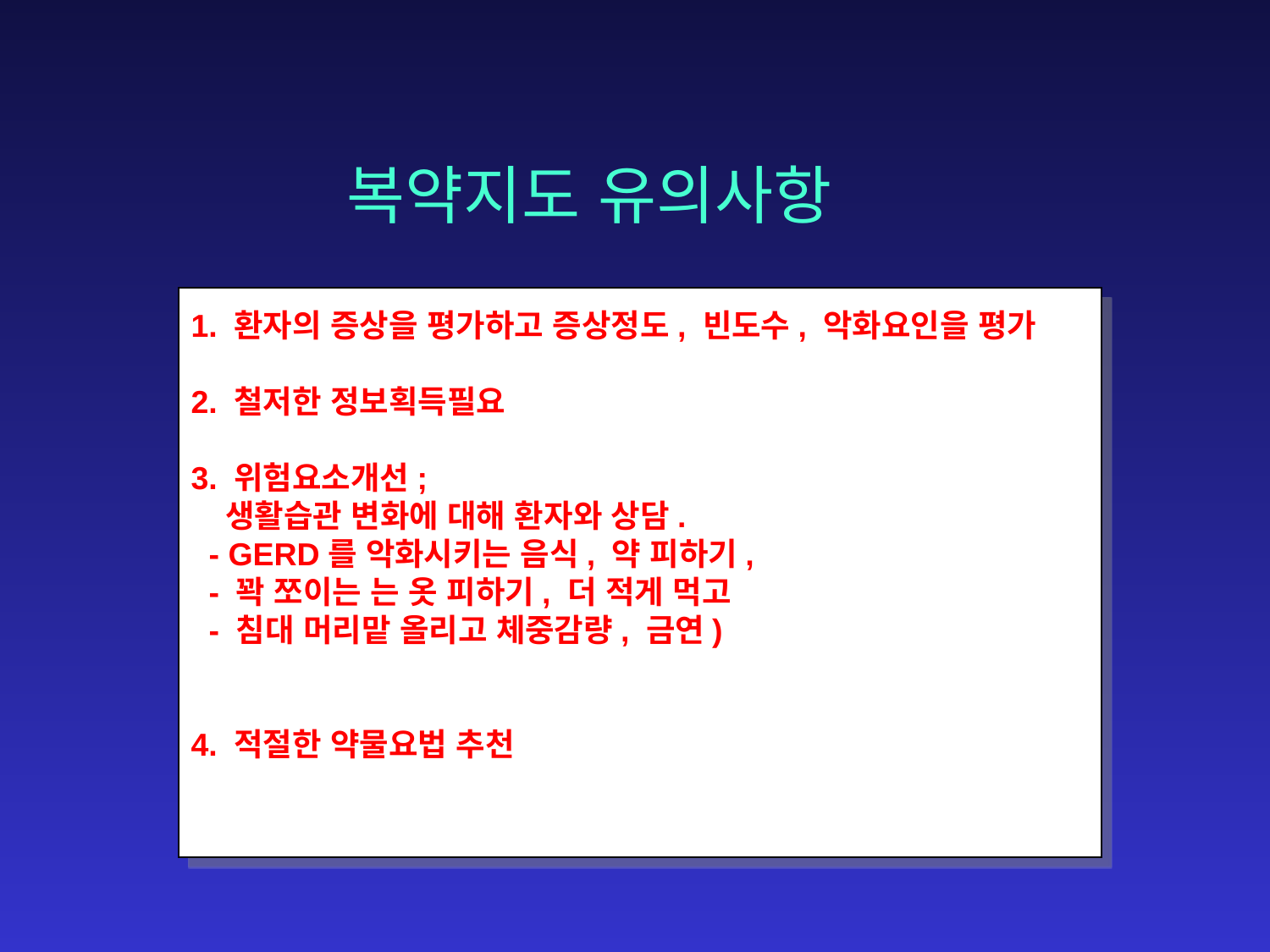

복약지도 유의사항
1. 환자의 증상을 평가하고 증상정도, 빈도수, 악화요인을 평가

2. 철저한 정보획득필요

3. 위험요소개선;
   생활습관 변화에 대해 환자와 상담.
  - GERD를 악화시키는 음식, 약 피하기,
  - 꽉 쪼이는 는 옷 피하기, 더 적게 먹고
  - 침대 머리맡 올리고 체중감량, 금연)

4. 적절한 약물요법 추천